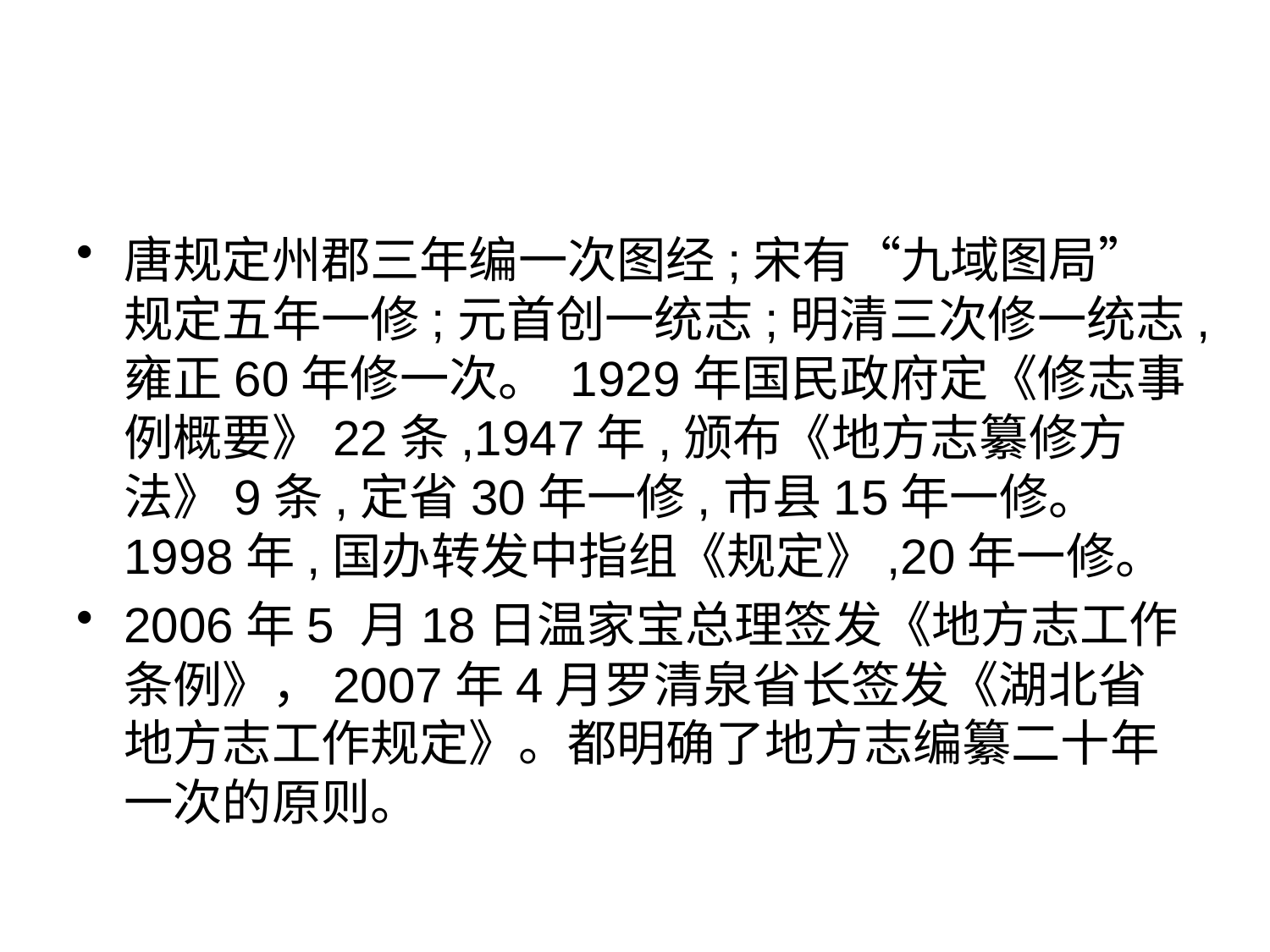

唐规定州郡三年编一次图经;宋有“九域图局”规定五年一修;元首创一统志;明清三次修一统志,雍正60年修一次。 1929年国民政府定《修志事例概要》22条,1947年,颁布《地方志纂修方法》9条,定省30年一修,市县15年一修。 1998年,国办转发中指组《规定》,20年一修。
2006年5 月18日温家宝总理签发《地方志工作条例》，2007年4月罗清泉省长签发《湖北省地方志工作规定》。都明确了地方志编纂二十年一次的原则。